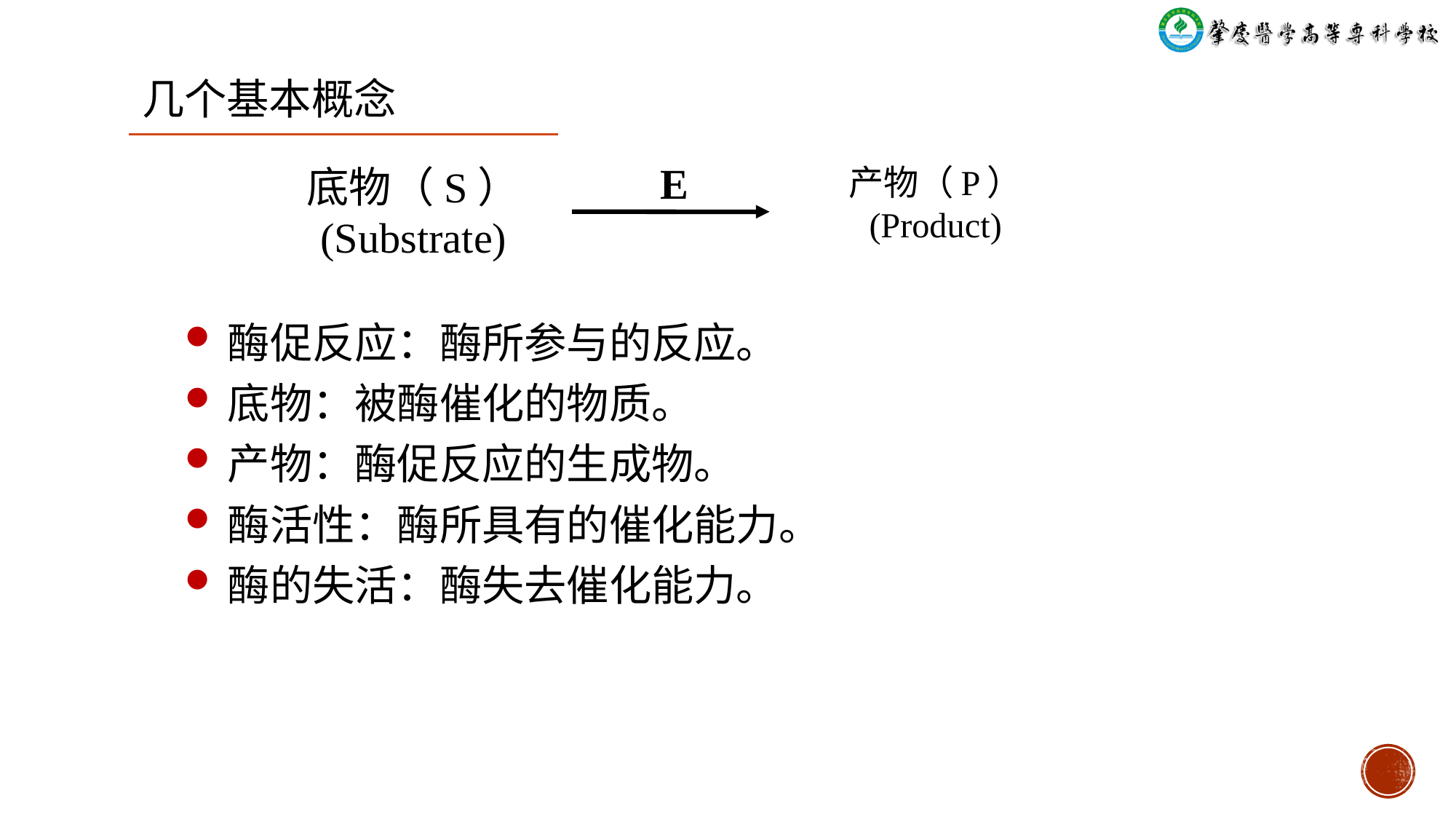

几个基本概念
E
底物（S）
(Substrate)
产物（P）
(Product)

酶促反应：酶所参与的反应。
底物：被酶催化的物质。
产物：酶促反应的生成物。
酶活性：酶所具有的催化能力。
酶的失活：酶失去催化能力。